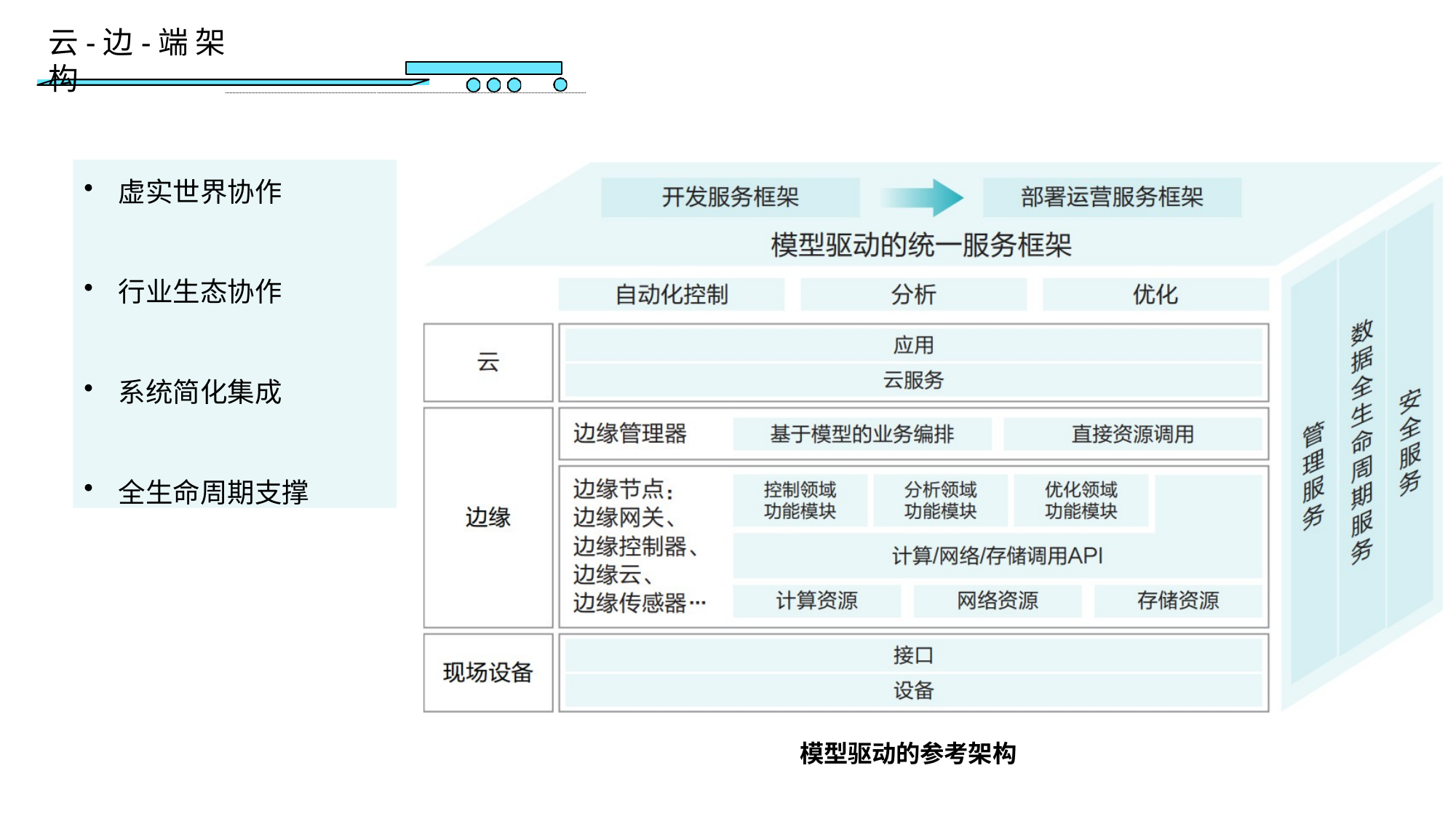

云-边-端 架构

虚实世界协作

行业生态协作

系统简化集成

全生命周期支撑

模型驱动的参考架构